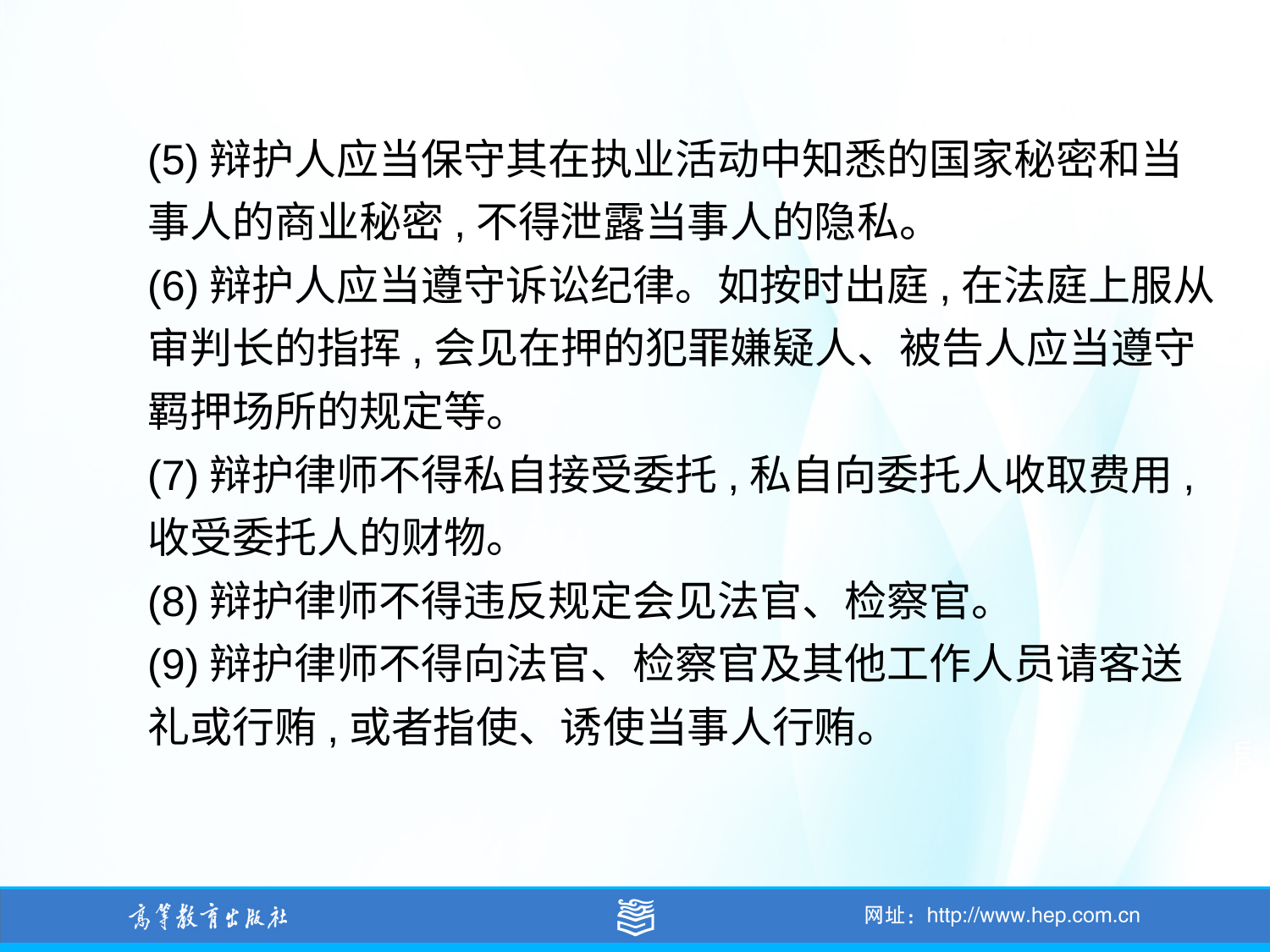

(5)辩护人应当保守其在执业活动中知悉的国家秘密和当事人的商业秘密,不得泄露当事人的隐私。
(6)辩护人应当遵守诉讼纪律。如按时出庭,在法庭上服从审判长的指挥,会见在押的犯罪嫌疑人、被告人应当遵守羁押场所的规定等。
(7)辩护律师不得私自接受委托,私自向委托人收取费用,收受委托人的财物。
(8)辩护律师不得违反规定会见法官、检察官。
(9)辩护律师不得向法官、检察官及其他工作人员请客送礼或行贿,或者指使、诱使当事人行贿。